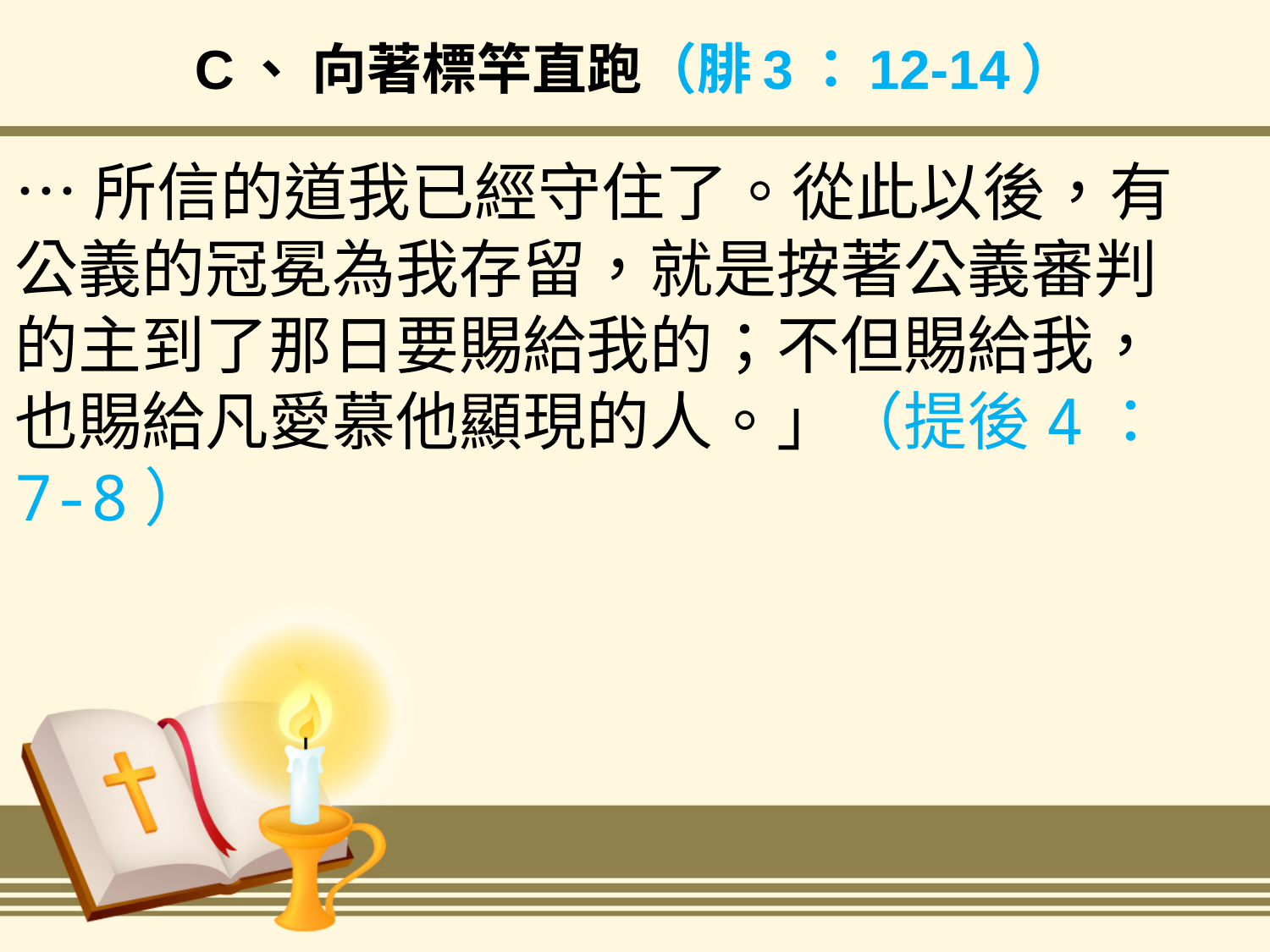

# C、 向著標竿直跑（腓3：12-14）
…所信的道我已經守住了。從此以後，有公義的冠冕為我存留，就是按著公義審判的主到了那日要賜給我的；不但賜給我，也賜給凡愛慕他顯現的人。」（提後4：7-8）